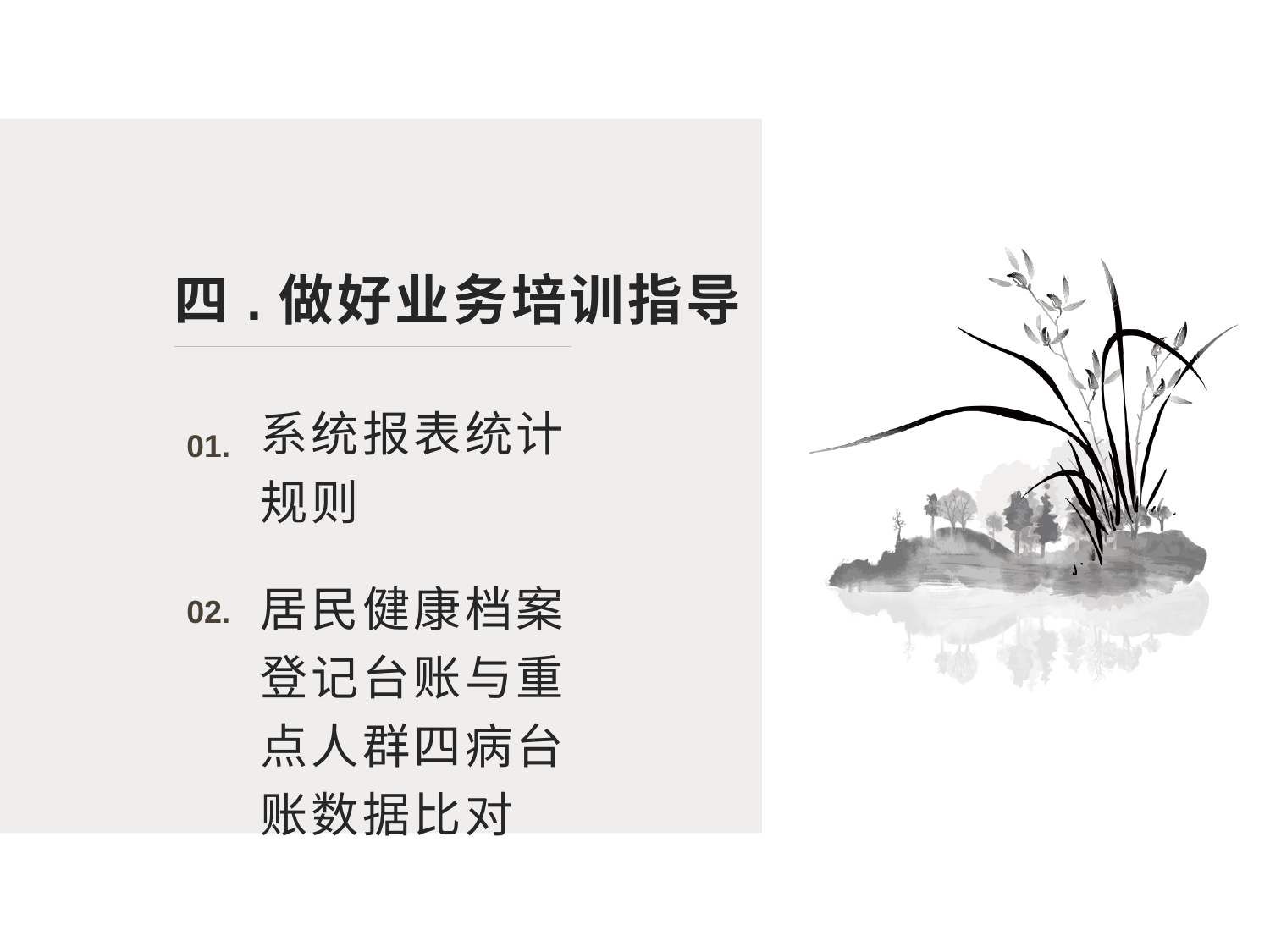

四.做好业务培训指导
系统报表统计规则
01.
居民健康档案登记台账与重点人群四病台账数据比对
02.